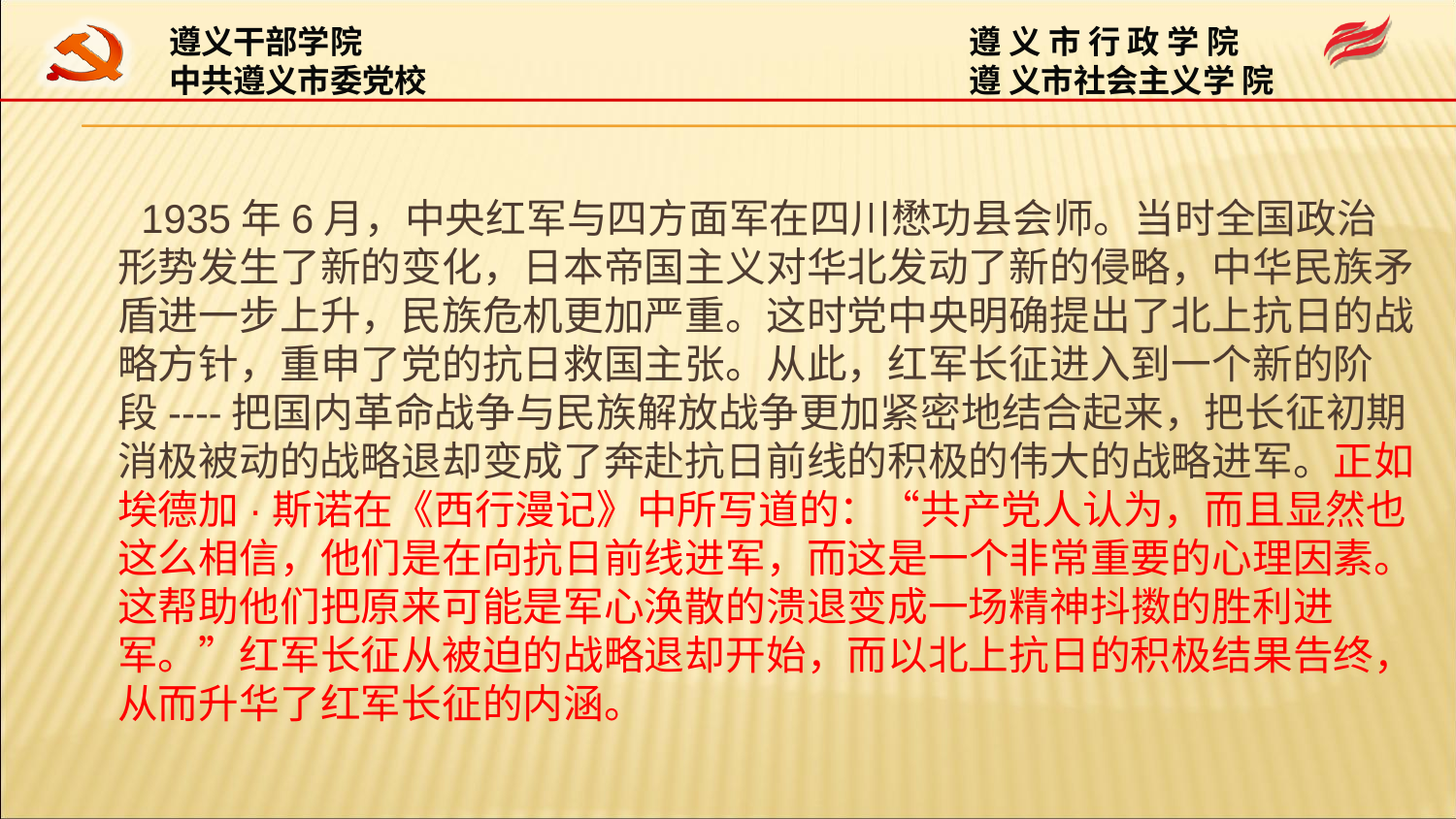

#
       1935年6月，中央红军与四方面军在四川懋功县会师。当时全国政治形势发生了新的变化，日本帝国主义对华北发动了新的侵略，中华民族矛盾进一步上升，民族危机更加严重。这时党中央明确提出了北上抗日的战略方针，重申了党的抗日救国主张。从此，红军长征进入到一个新的阶段----把国内革命战争与民族解放战争更加紧密地结合起来，把长征初期消极被动的战略退却变成了奔赴抗日前线的积极的伟大的战略进军。正如埃德加·斯诺在《西行漫记》中所写道的：“共产党人认为，而且显然也这么相信，他们是在向抗日前线进军，而这是一个非常重要的心理因素。这帮助他们把原来可能是军心涣散的溃退变成一场精神抖擞的胜利进军。”红军长征从被迫的战略退却开始，而以北上抗日的积极结果告终，从而升华了红军长征的内涵。